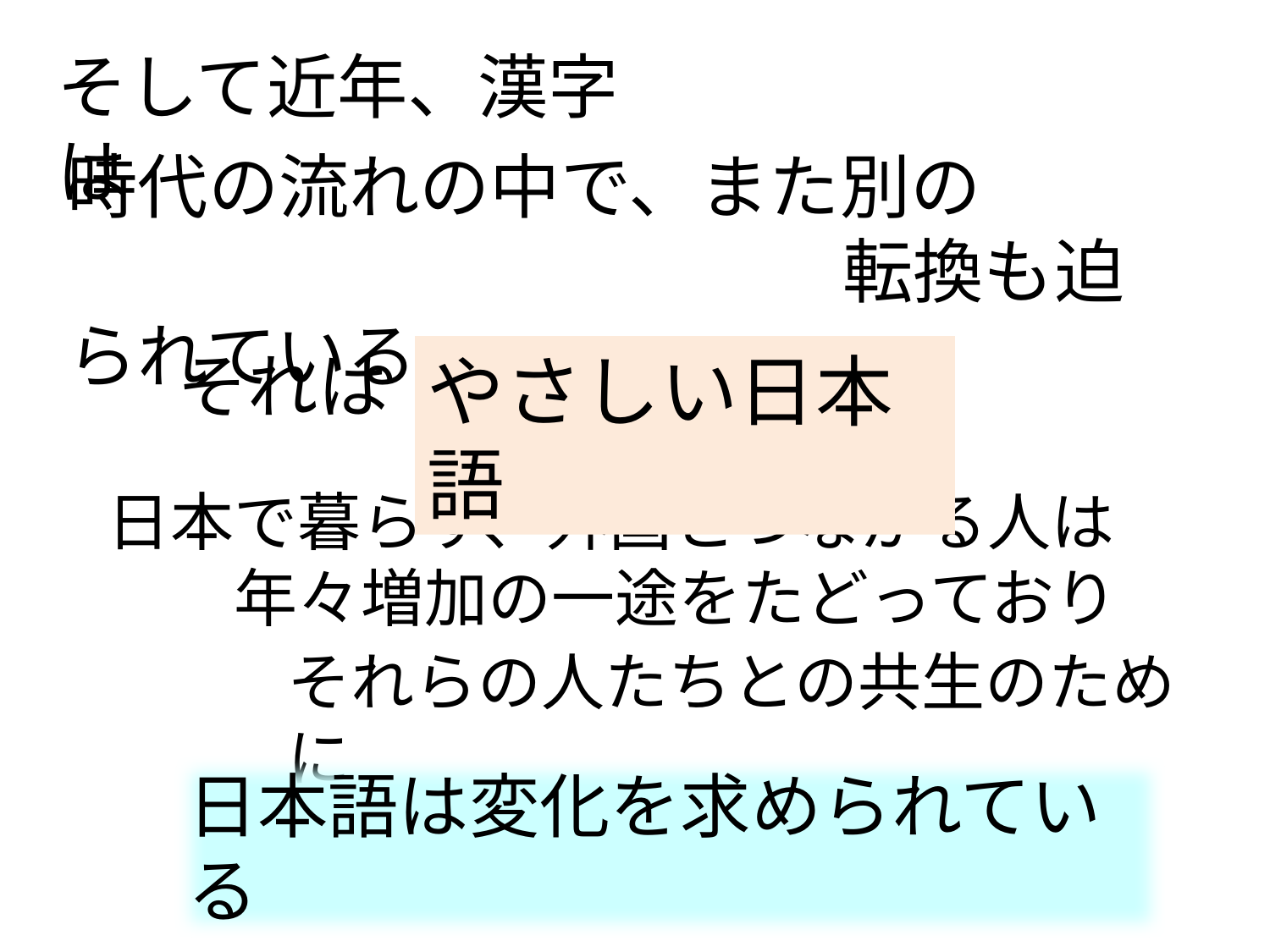

そして近年、漢字は
時代の流れの中で、また別の
　　　　　　　　　　　転換も迫られている
それは
やさしい日本語
日本で暮らす、外国とつながる人は
　　年々増加の一途をたどっており
それらの人たちとの共生のために
日本語は変化を求められている